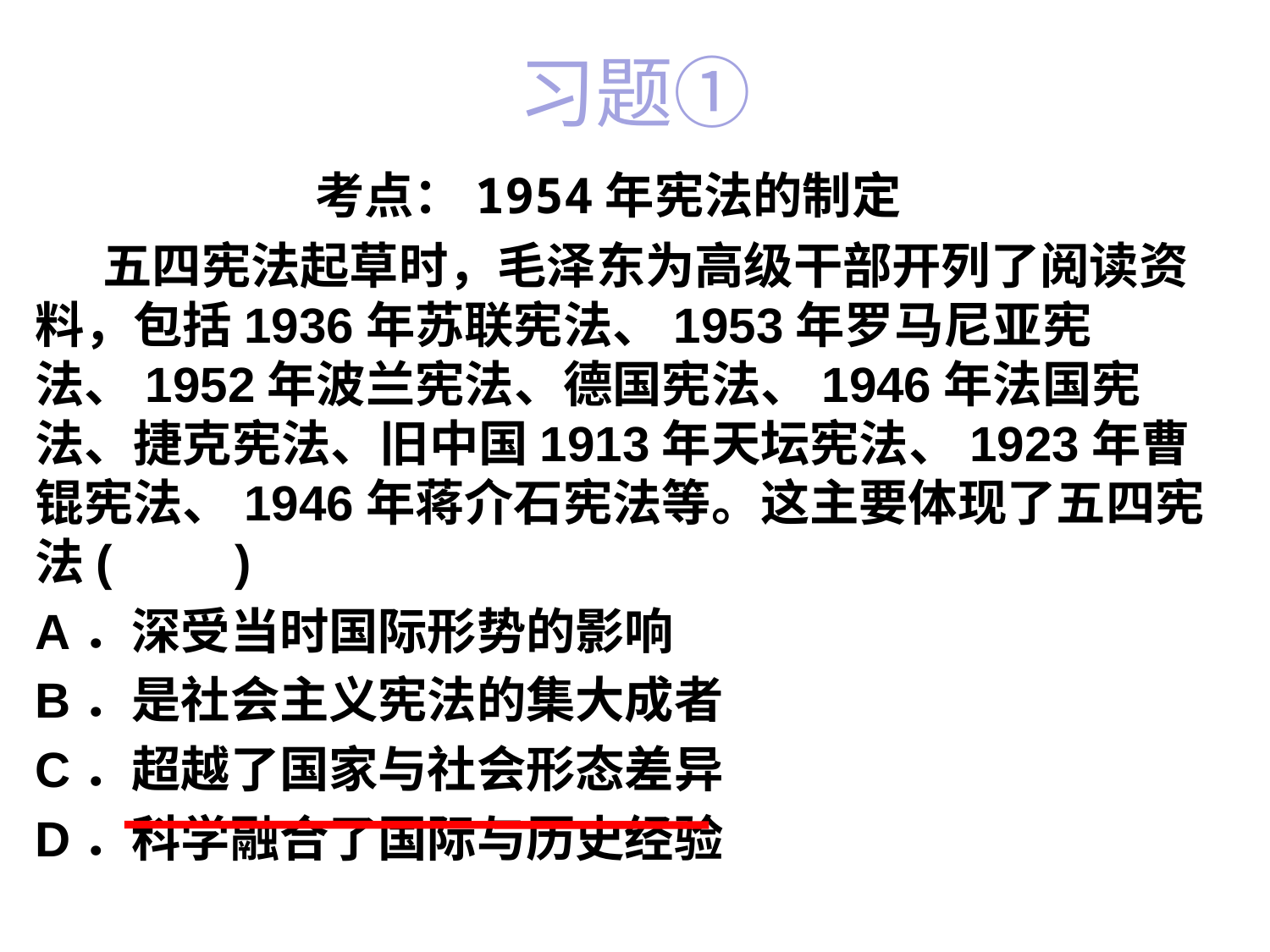

# 习题①
                     考点：1954年宪法的制定
     五四宪法起草时，毛泽东为高级干部开列了阅读资料，包括1936年苏联宪法、1953年罗马尼亚宪法、1952年波兰宪法、德国宪法、1946年法国宪法、捷克宪法、旧中国1913年天坛宪法、1923年曹锟宪法、1946年蒋介石宪法等。这主要体现了五四宪法(　　)
A．深受当时国际形势的影响
B．是社会主义宪法的集大成者
C．超越了国家与社会形态差异
D．科学融合了国际与历史经验